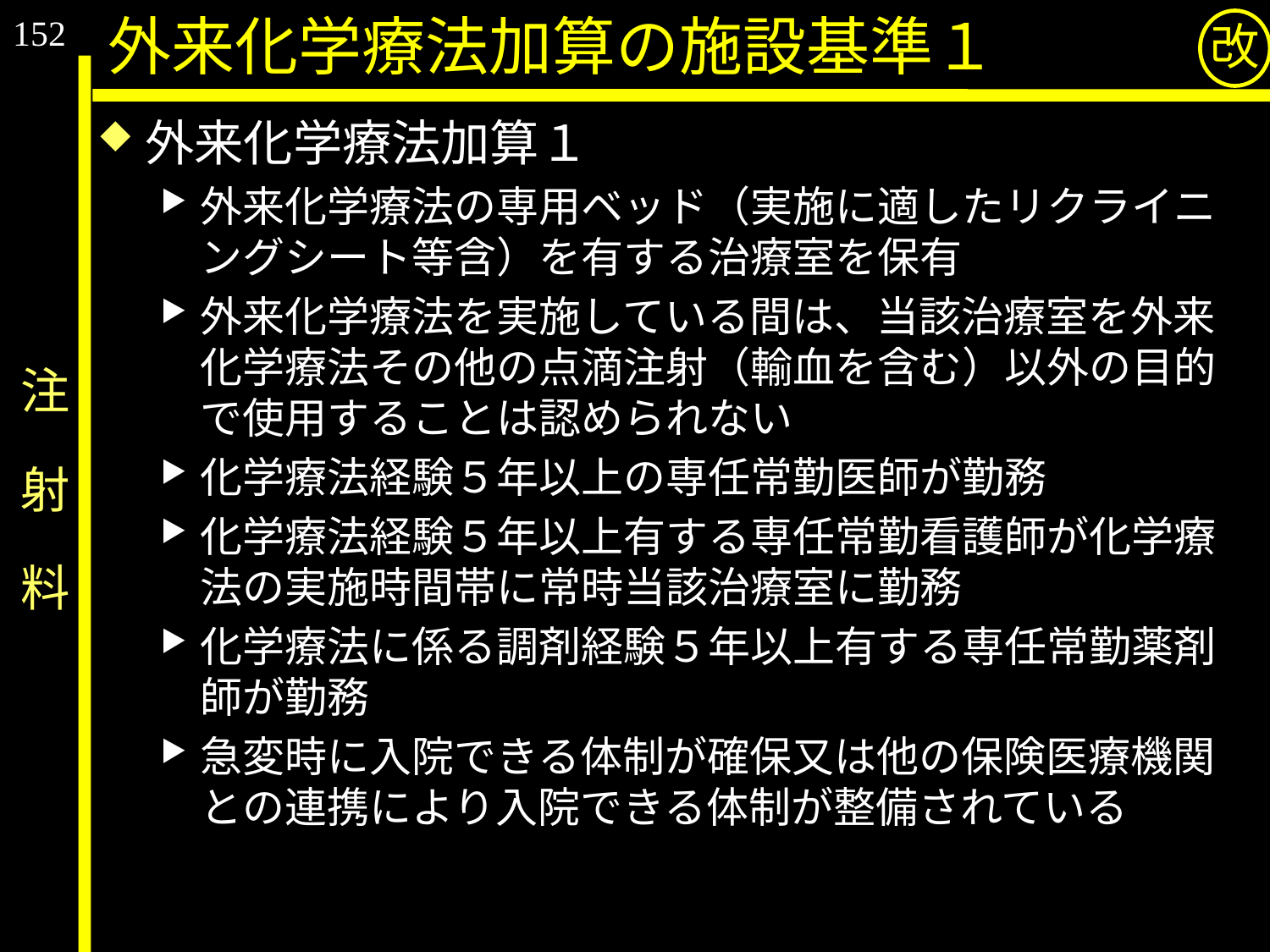

152
外来化学療法加算の施設基準１
改

外来化学療法加算１
外来化学療法の専用ベッド（実施に適したリクライニングシート等含）を有する治療室を保有
外来化学療法を実施している間は、当該治療室を外来化学療法その他の点滴注射（輸血を含む）以外の目的で使用することは認められない
化学療法経験５年以上の専任常勤医師が勤務
化学療法経験５年以上有する専任常勤看護師が化学療法の実施時間帯に常時当該治療室に勤務
化学療法に係る調剤経験５年以上有する専任常勤薬剤師が勤務
急変時に入院できる体制が確保又は他の保険医療機関との連携により入院できる体制が整備されている
# 注　射　料